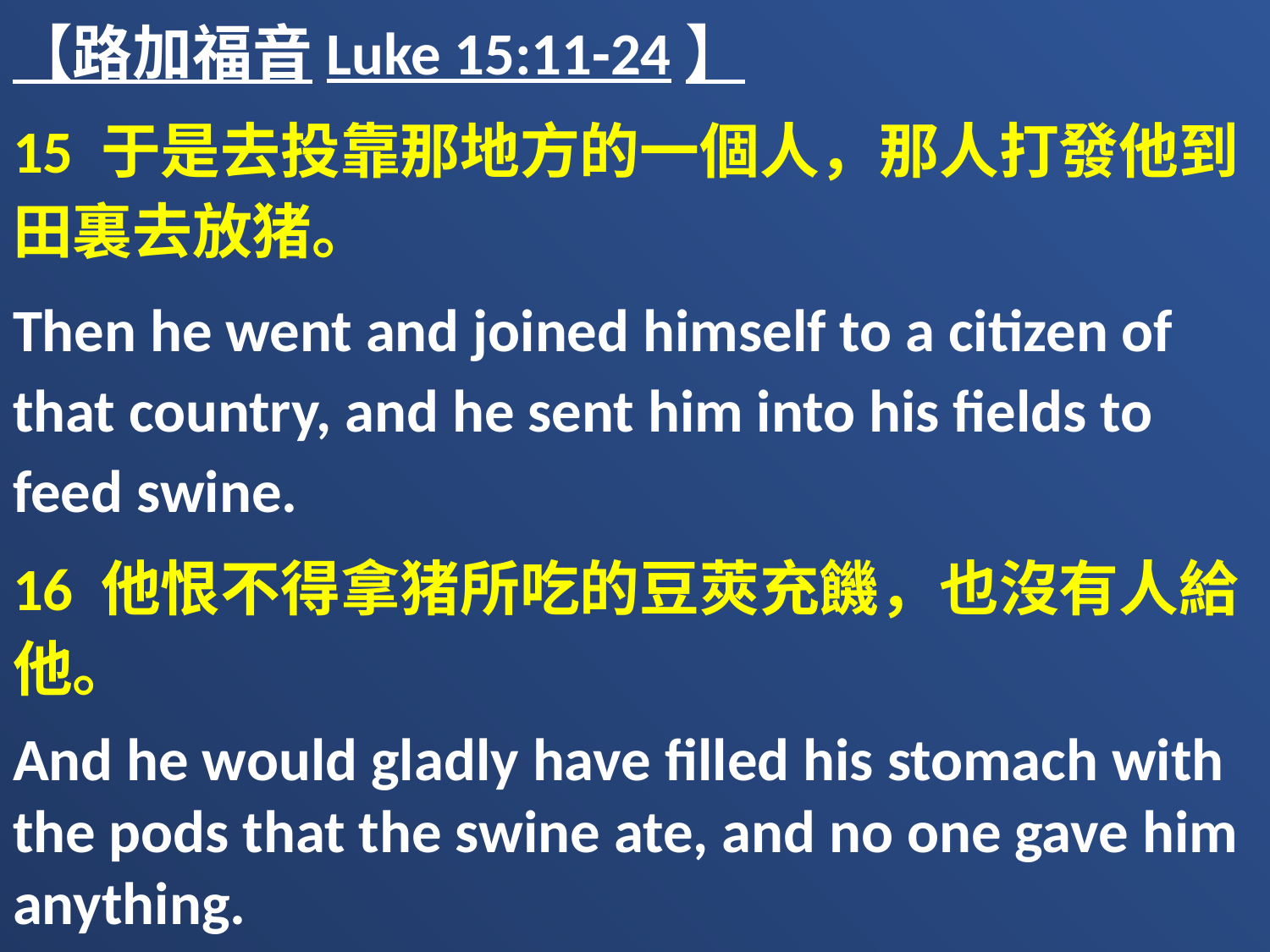

【路加福音Luke 15:11-24】
15 于是去投靠那地方的一個人，那人打發他到田裏去放猪。
Then he went and joined himself to a citizen of that country, and he sent him into his fields to feed swine.
16 他恨不得拿猪所吃的豆莢充饑，也沒有人給他。
And he would gladly have filled his stomach with the pods that the swine ate, and no one gave him anything.